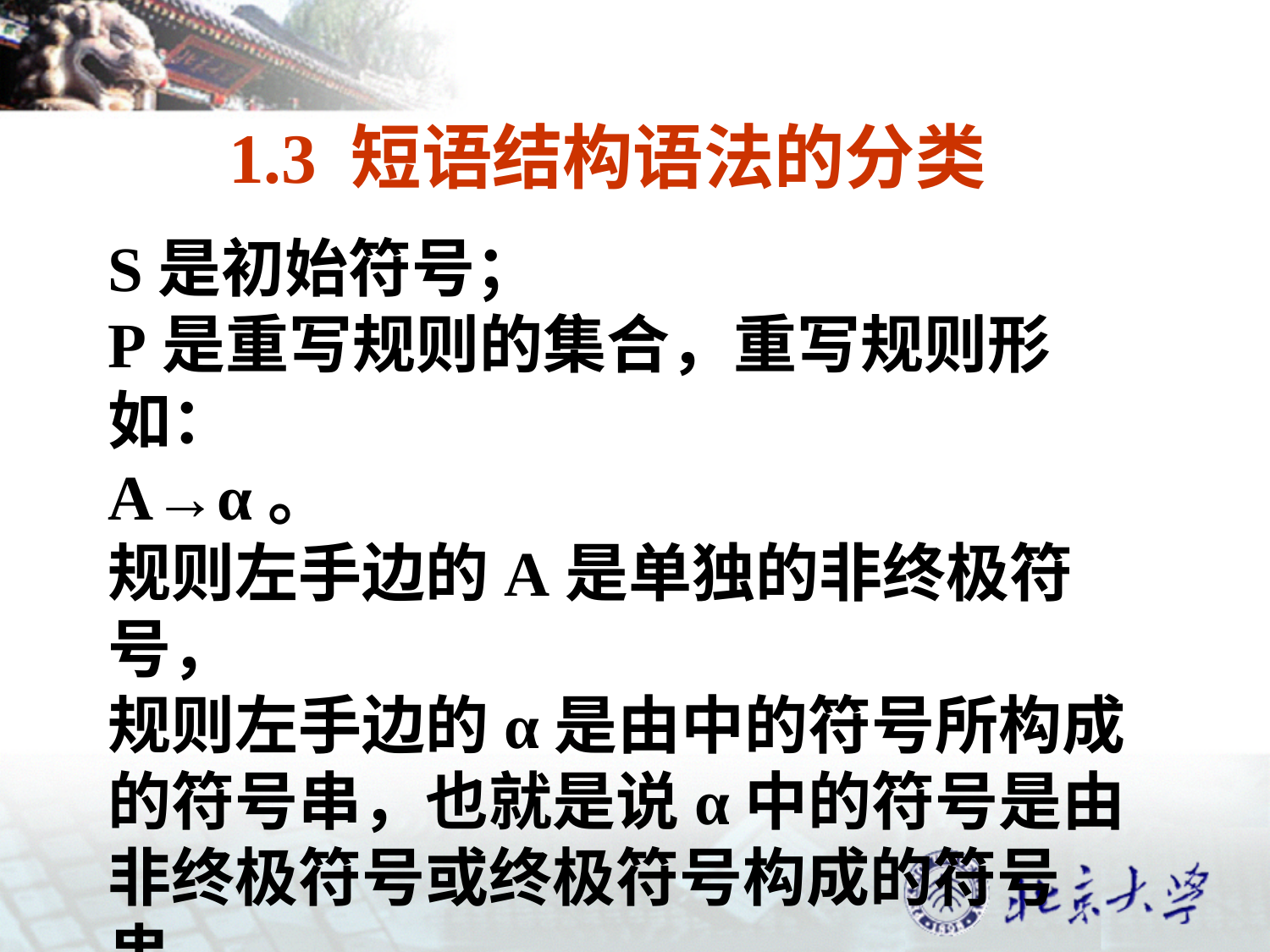

1.3 短语结构语法的分类
S是初始符号；
P是重写规则的集合，重写规则形如：
A→α。
规则左手边的A是单独的非终极符号，
规则左手边的α是由中的符号所构成
的符号串，也就是说α中的符号是由
非终极符号或终极符号构成的符号串。